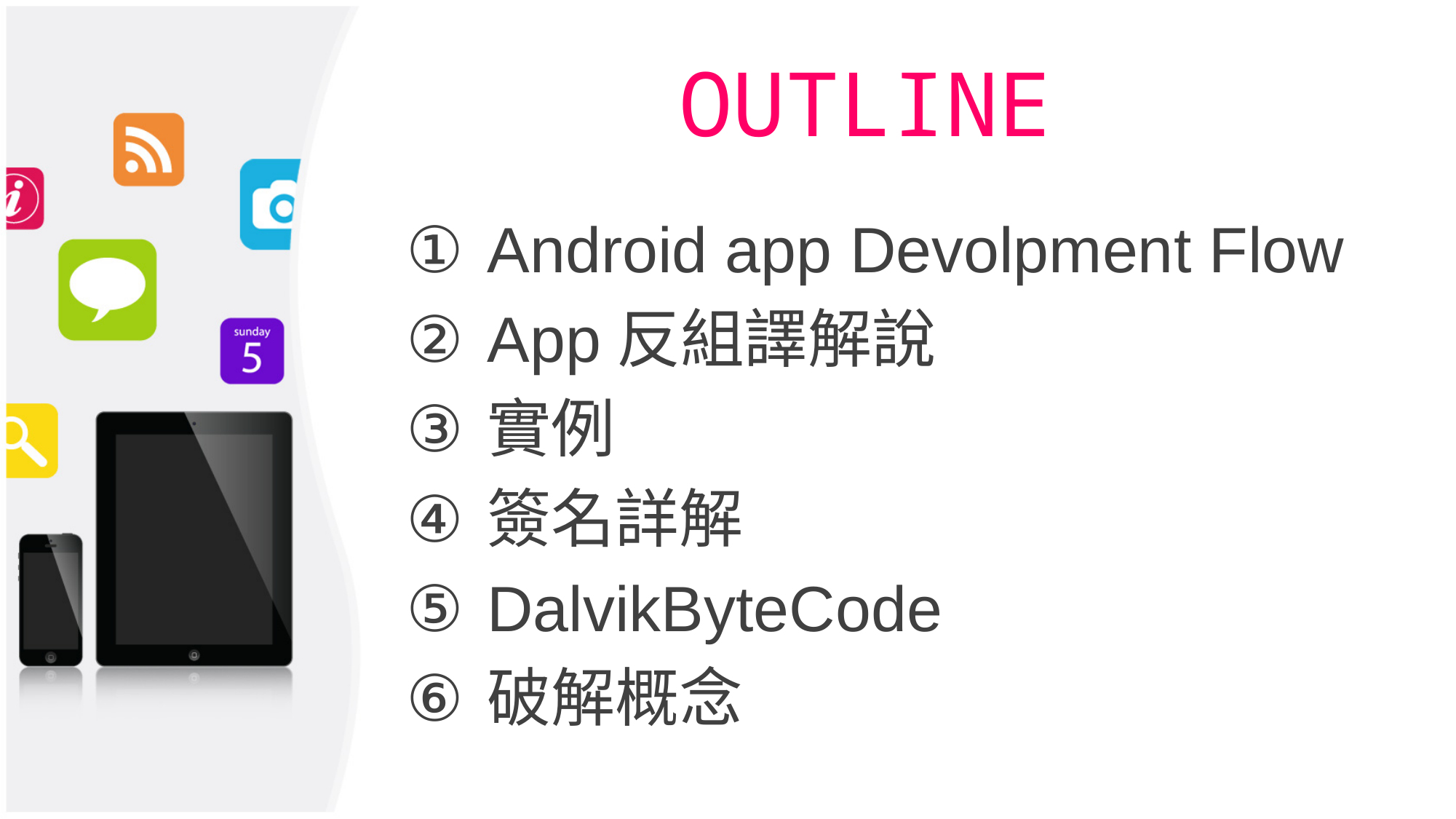

# OUTLINE
Android app Devolpment Flow
App反組譯解說
實例
簽名詳解
DalvikByteCode
破解概念